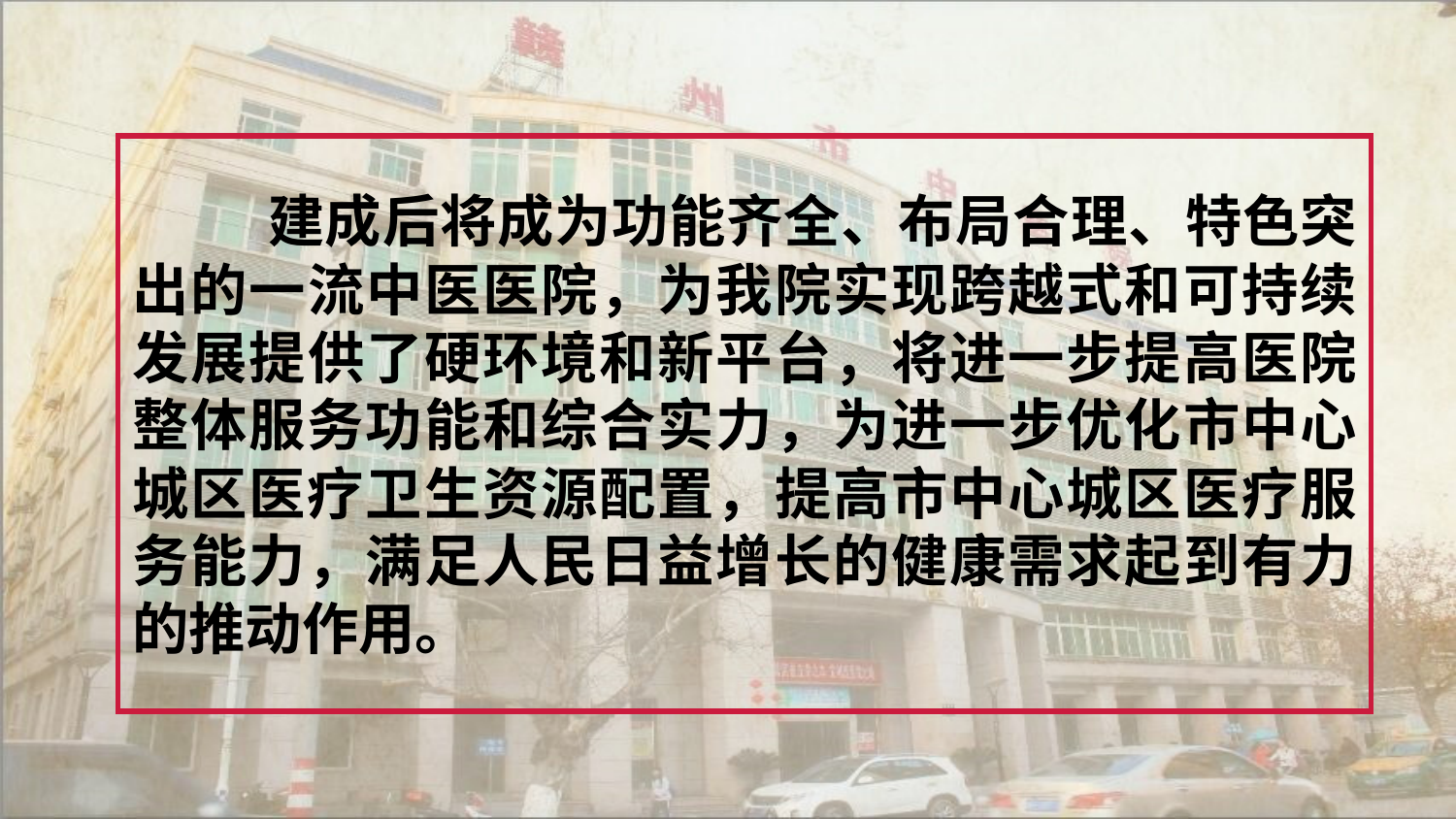

建成后将成为功能齐全、布局合理、特色突出的一流中医医院，为我院实现跨越式和可持续发展提供了硬环境和新平台，将进一步提高医院整体服务功能和综合实力，为进一步优化市中心城区医疗卫生资源配置，提高市中心城区医疗服务能力，满足人民日益增长的健康需求起到有力的推动作用。